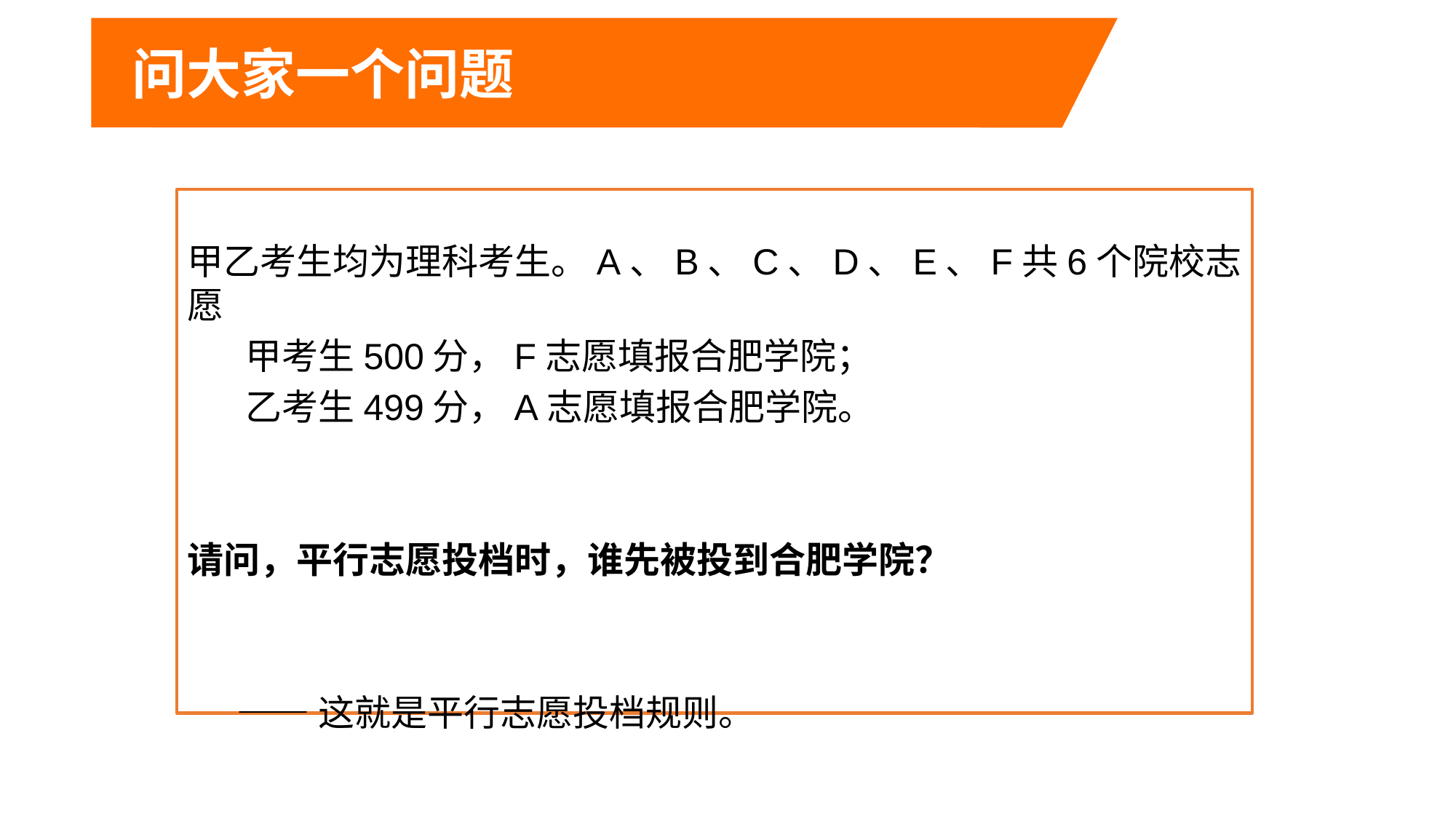

问大家一个问题

甲乙考生均为理科考生。A、B、C、D、E、F共6个院校志愿
      甲考生500分，F志愿填报合肥学院；
      乙考生499分，A志愿填报合肥学院。

请问，平行志愿投档时，谁先被投到合肥学院？

      ——这就是平行志愿投档规则。

e7d195523061f1c049ca304f5f8969621ae48e4bb0b833d341592FD50B67DAE2200B6C6C50B180C2768BB42D6B581EF7F3E04370B4C83960E1123A76224694D039559297C33931C1C495BDC9751CA748E0034833477B6B3FB29A4A8F33D1C48689B9CFB8AAC571A4DB52E695719B6F94E2B4B93DC3081EAEB6D352E44892C2F45B7213EC0F3E1950